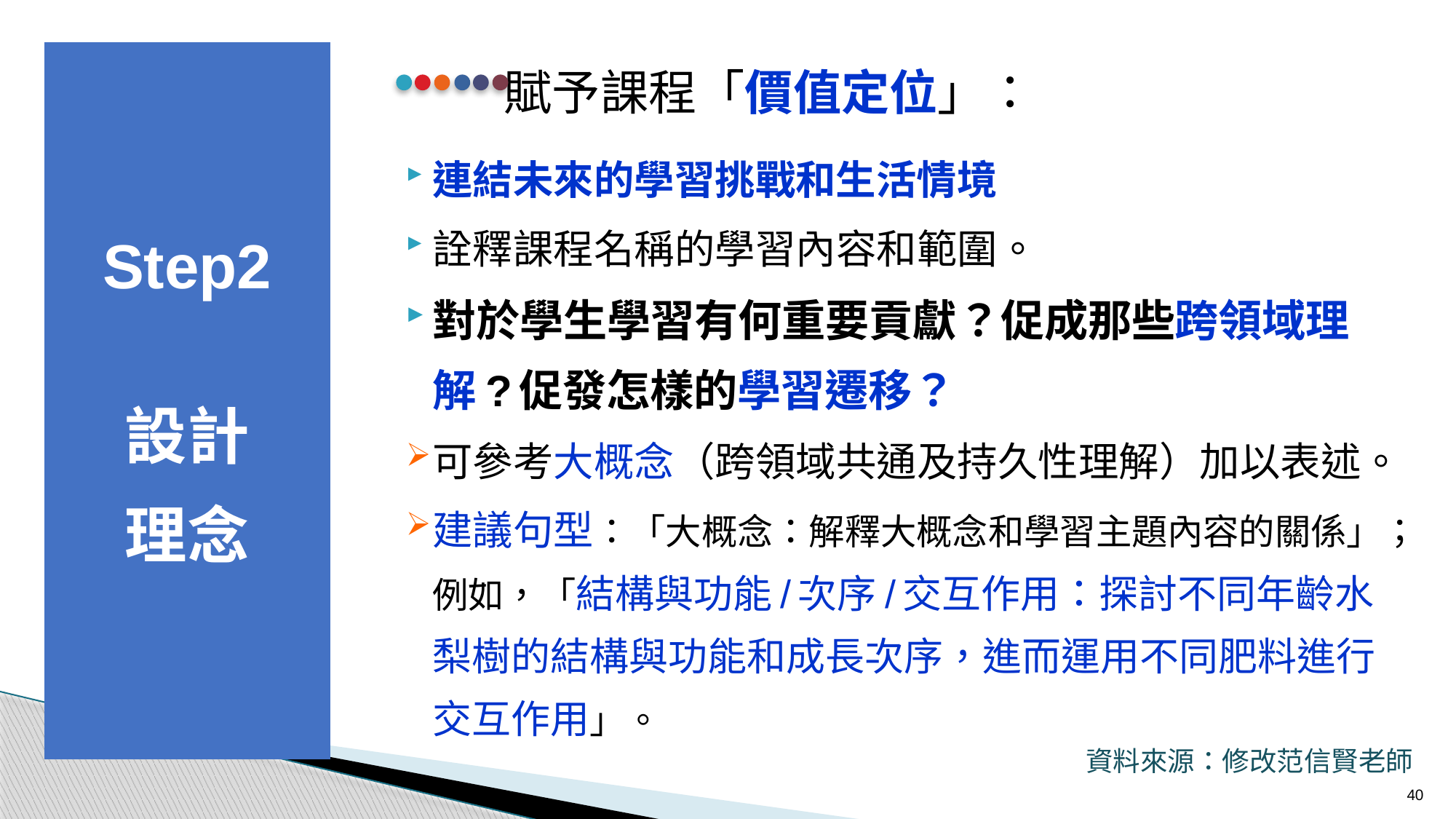

# Step2 設計 理念
          賦予課程「價值定位」：
連結未來的學習挑戰和生活情境
詮釋課程名稱的學習內容和範圍。
對於學生學習有何重要貢獻？促成那些跨領域理解?促發怎樣的學習遷移？
可參考大概念（跨領域共通及持久性理解）加以表述。
建議句型：「大概念：解釋大概念和學習主題內容的關係」；例如，「結構與功能/次序/交互作用：探討不同年齡水梨樹的結構與功能和成長次序，進而運用不同肥料進行交互作用」。

資料來源：修改范信賢老師
40